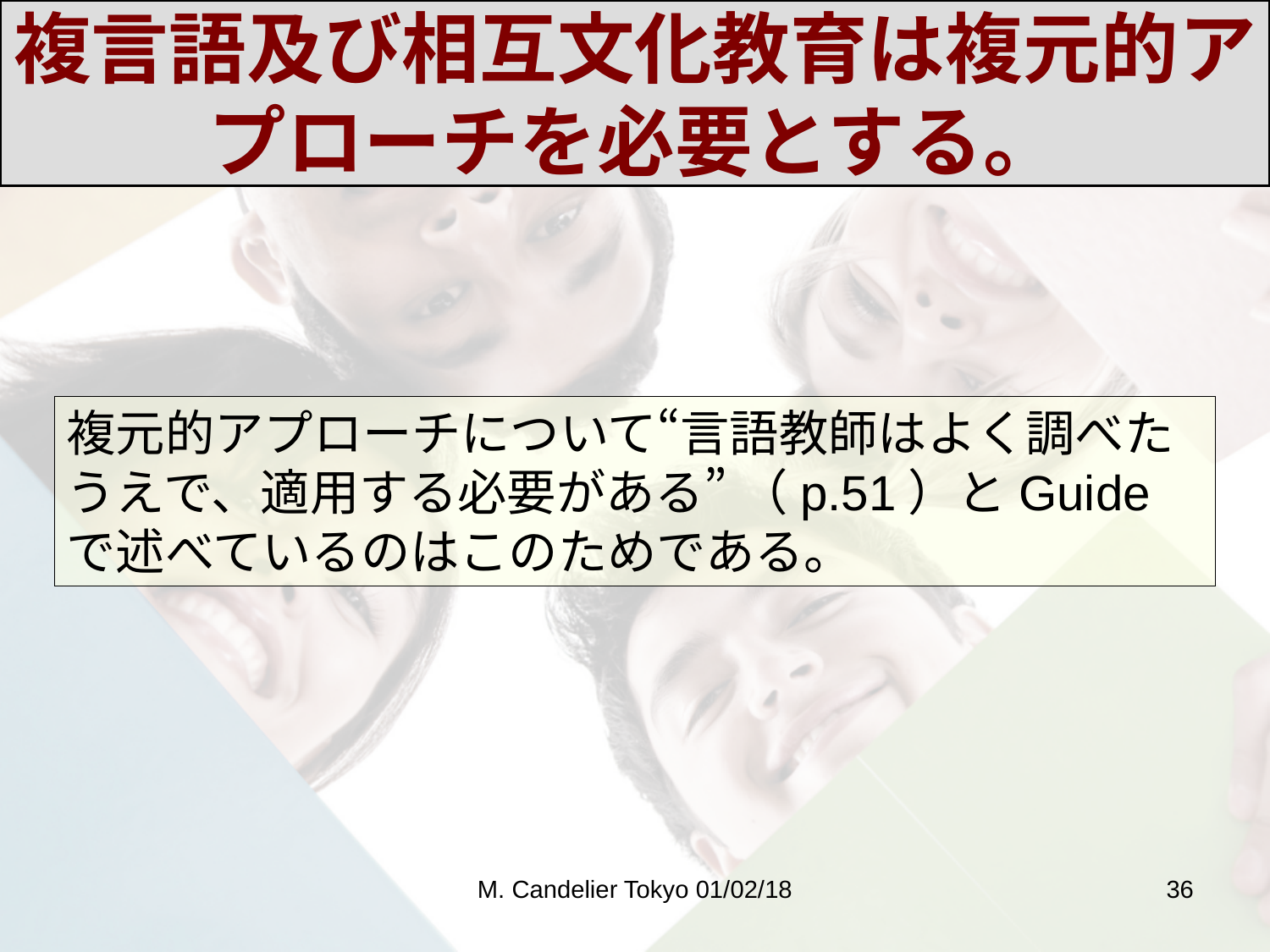

複言語及び相互文化教育は複元的アプローチを必要とする。
複元的アプローチについて“言語教師はよく調べたうえで、適用する必要がある” （p.51）とGuideで述べているのはこのためである。
M. Candelier Tokyo 01/02/18
36